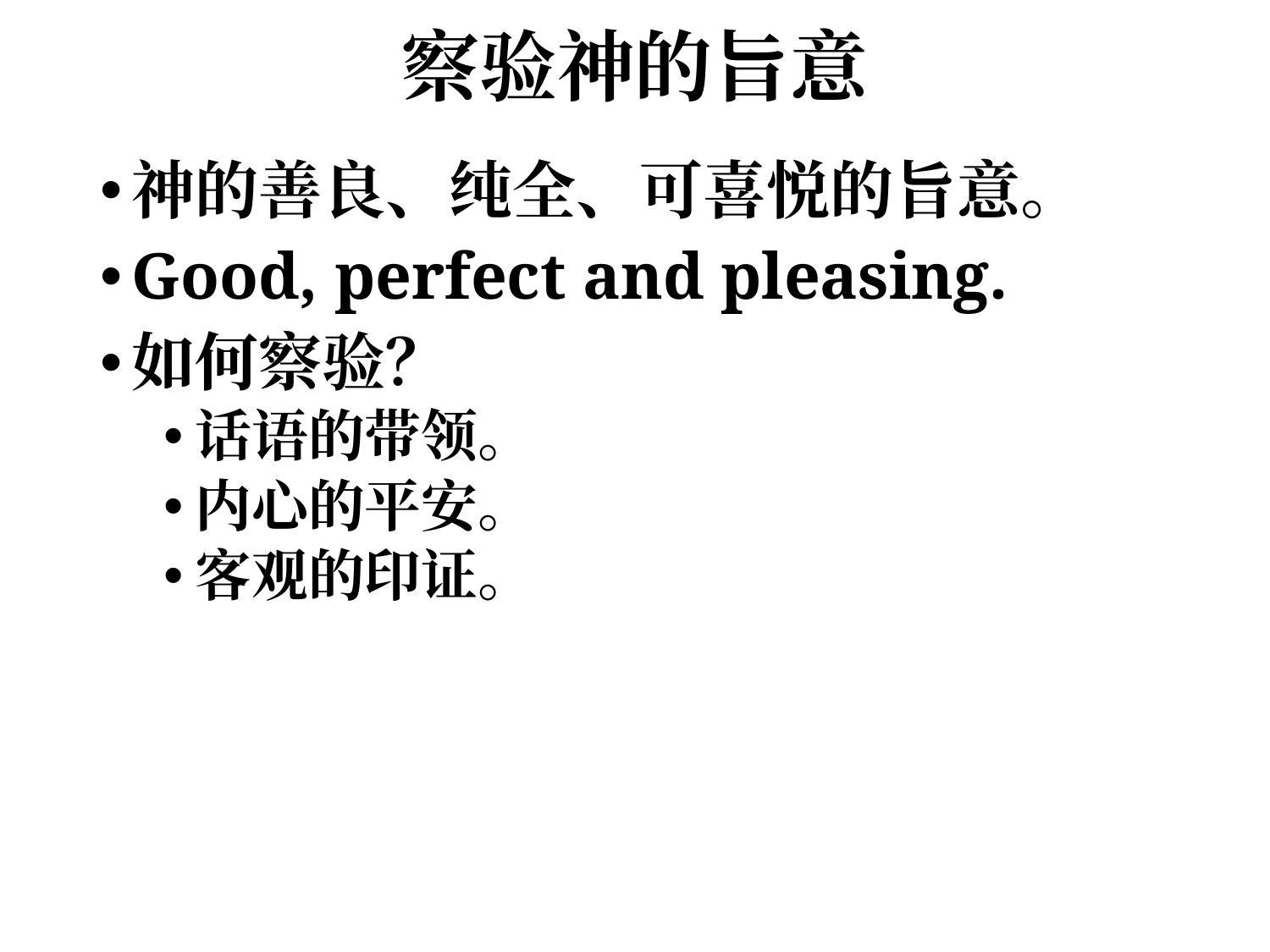

# 察验神的旨意
神的善良、纯全、可喜悦的旨意。
Good, perfect and pleasing.
如何察验？
话语的带领。
内心的平安。
客观的印证。